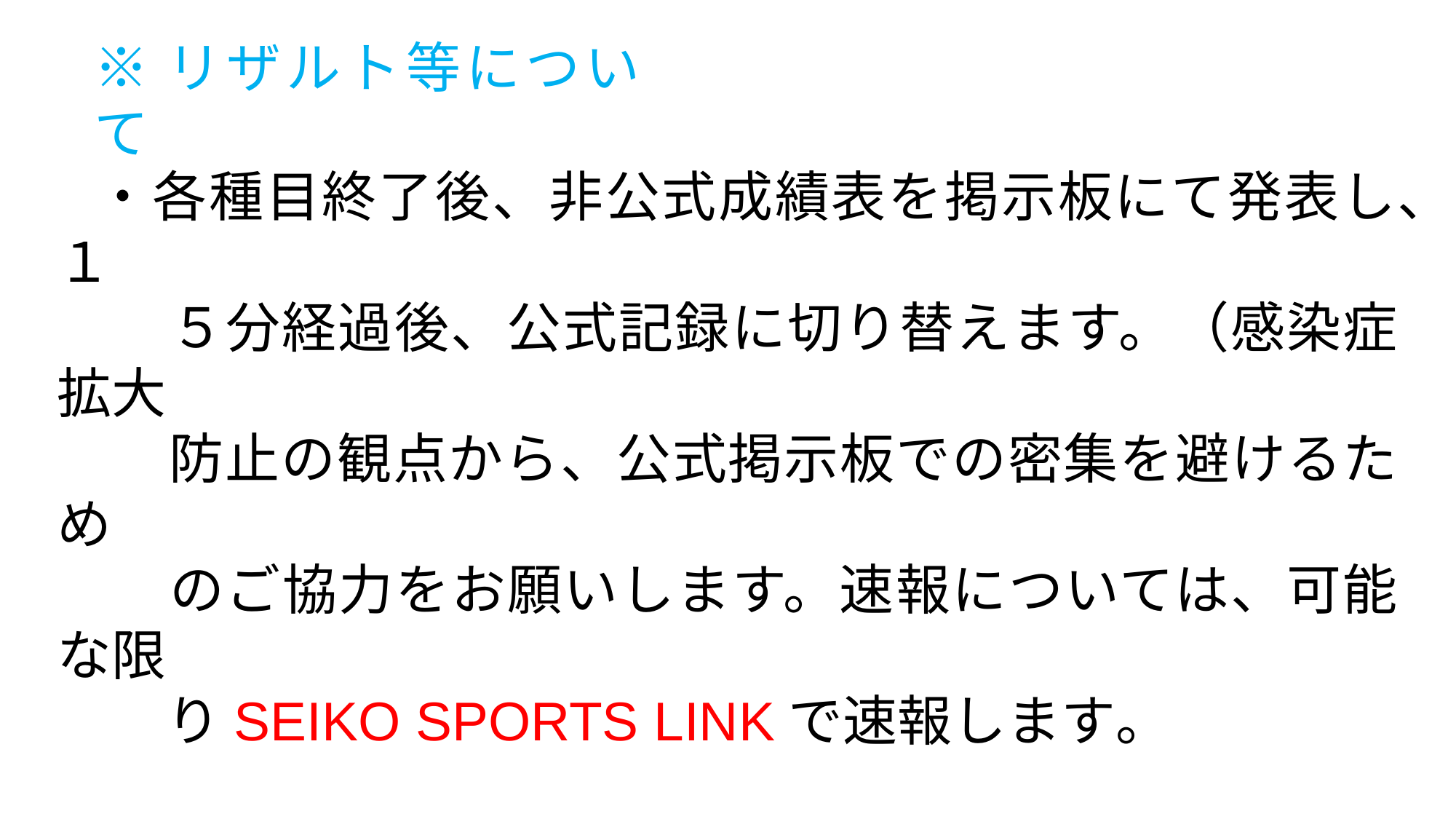

※リザルト等について
　・各種目終了後、非公式成績表を掲示板にて発表し、１
　　５分経過後、公式記録に切り替えます。（感染症拡大
　　防止の観点から、公式掲示板での密集を避けるため
　　のご協力をお願いします。速報については、可能な限
　　りSEIKO SPORTS LINKで速報します。